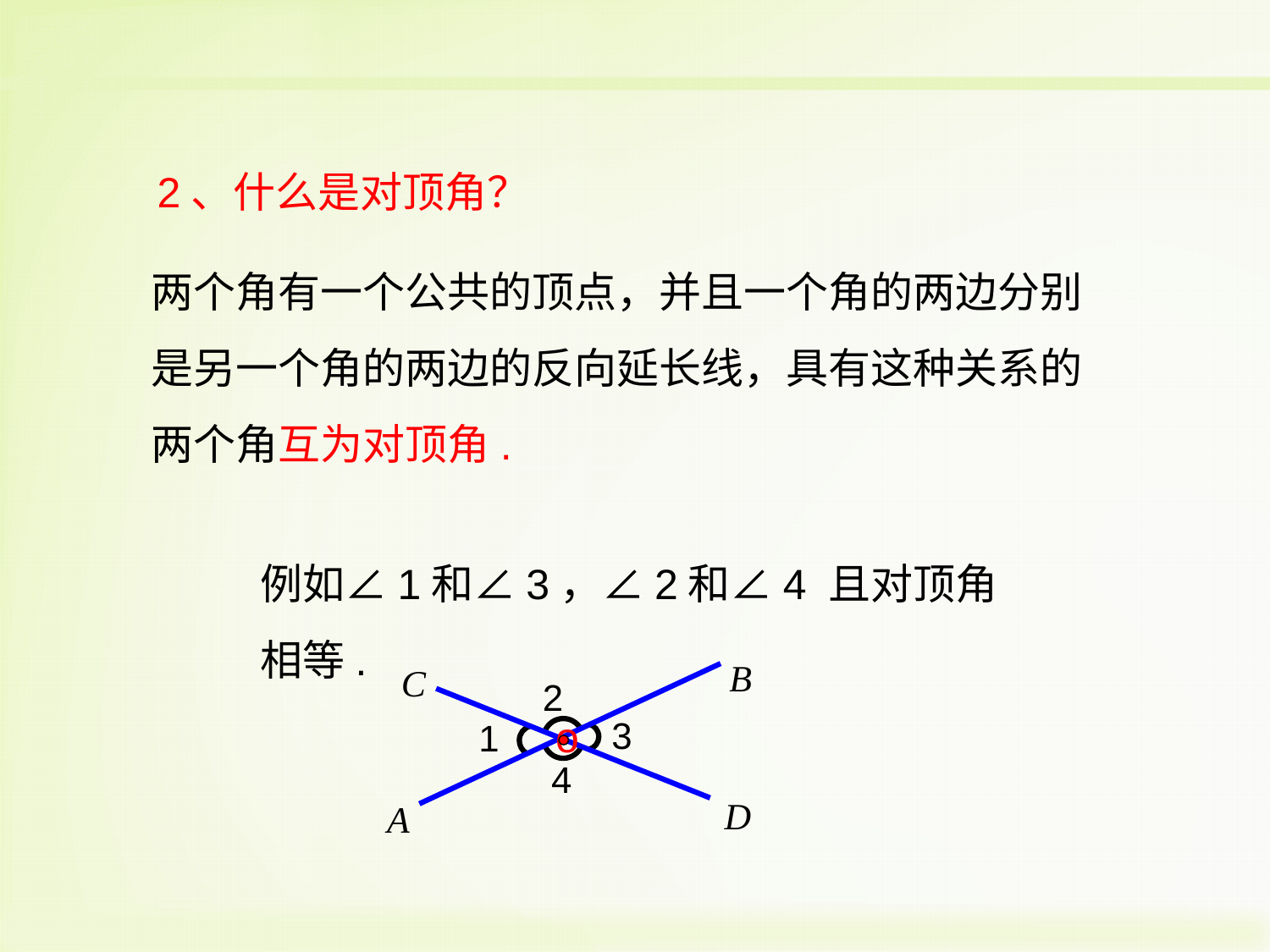

2、什么是对顶角？
两个角有一个公共的顶点，并且一个角的两边分别是另一个角的两边的反向延长线，具有这种关系的两个角互为对顶角.
例如∠1和∠3，∠2和∠4 且对顶角相等.
B
C

2

o
3
1

4
D
A